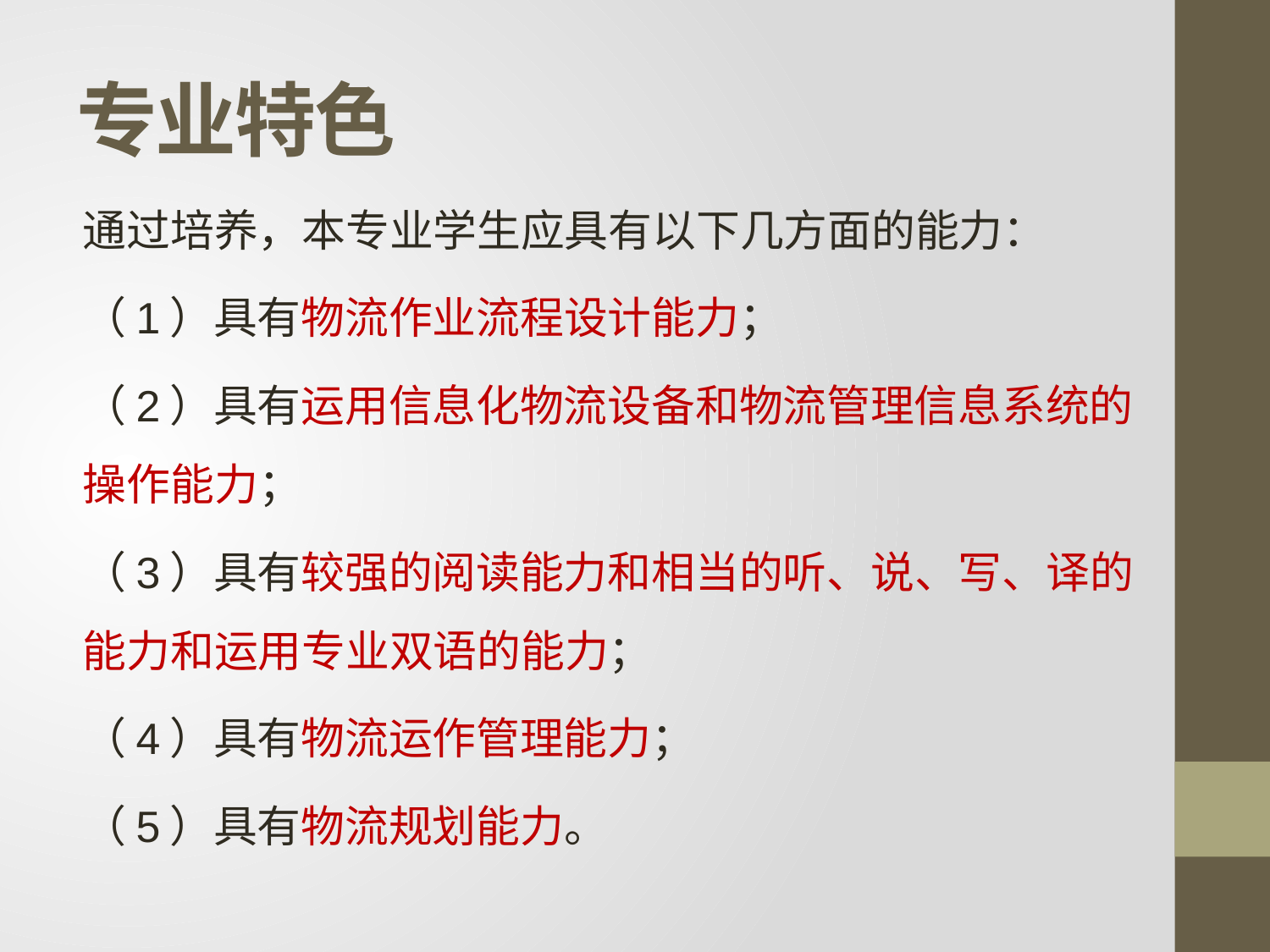

# 专业特色
通过培养，本专业学生应具有以下几方面的能力：
（1）具有物流作业流程设计能力；
（2）具有运用信息化物流设备和物流管理信息系统的操作能力；
（3）具有较强的阅读能力和相当的听、说、写、译的能力和运用专业双语的能力；
（4）具有物流运作管理能力；
（5）具有物流规划能力。